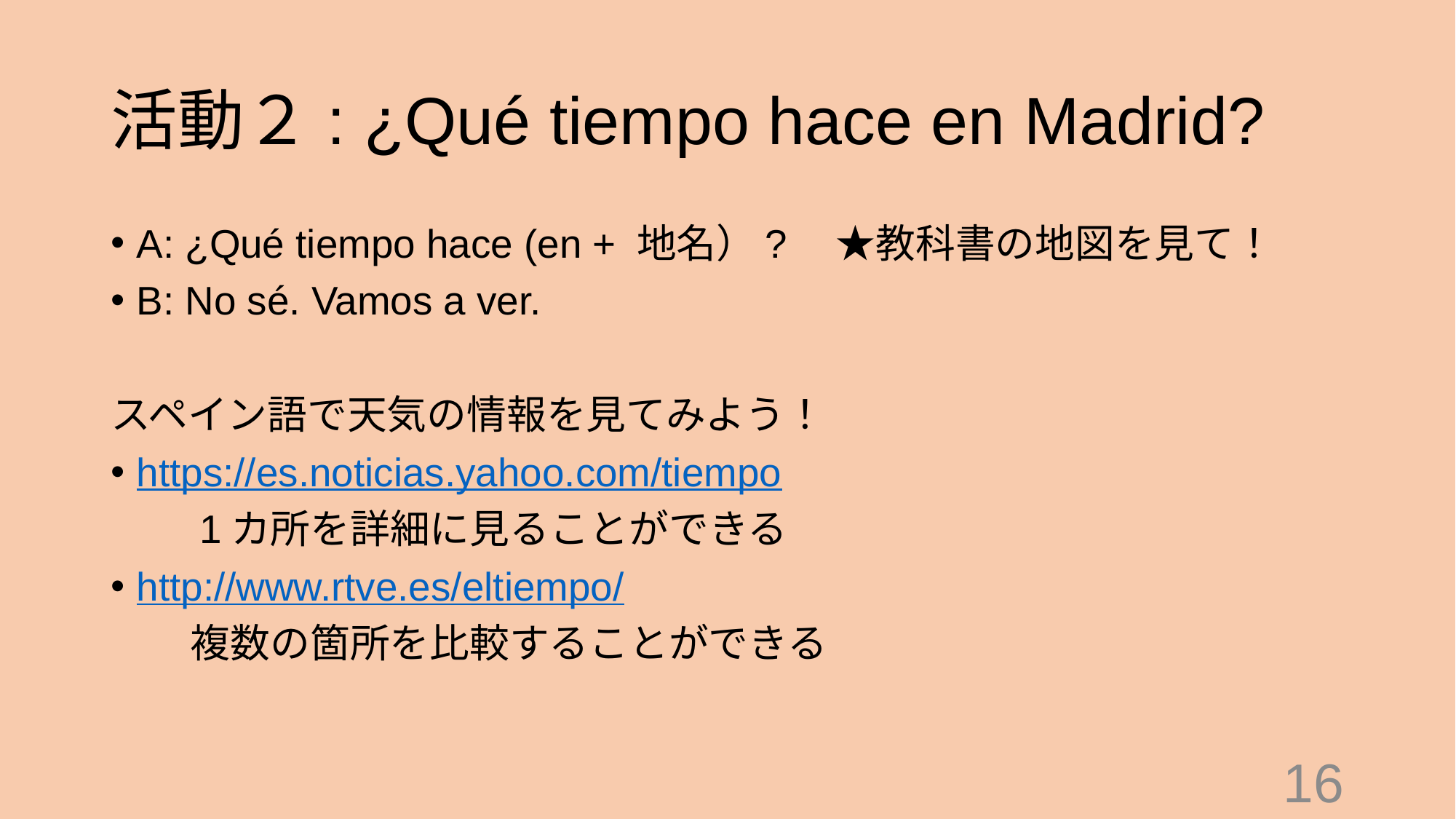

# 活動２: ¿Qué tiempo hace en Madrid?
A: ¿Qué tiempo hace (en + 地名）?　★教科書の地図を見て！
B: No sé. Vamos a ver.

スペイン語で天気の情報を見てみよう！
https://es.noticias.yahoo.com/tiempo
　　1カ所を詳細に見ることができる
http://www.rtve.es/eltiempo/
　　複数の箇所を比較することができる

16